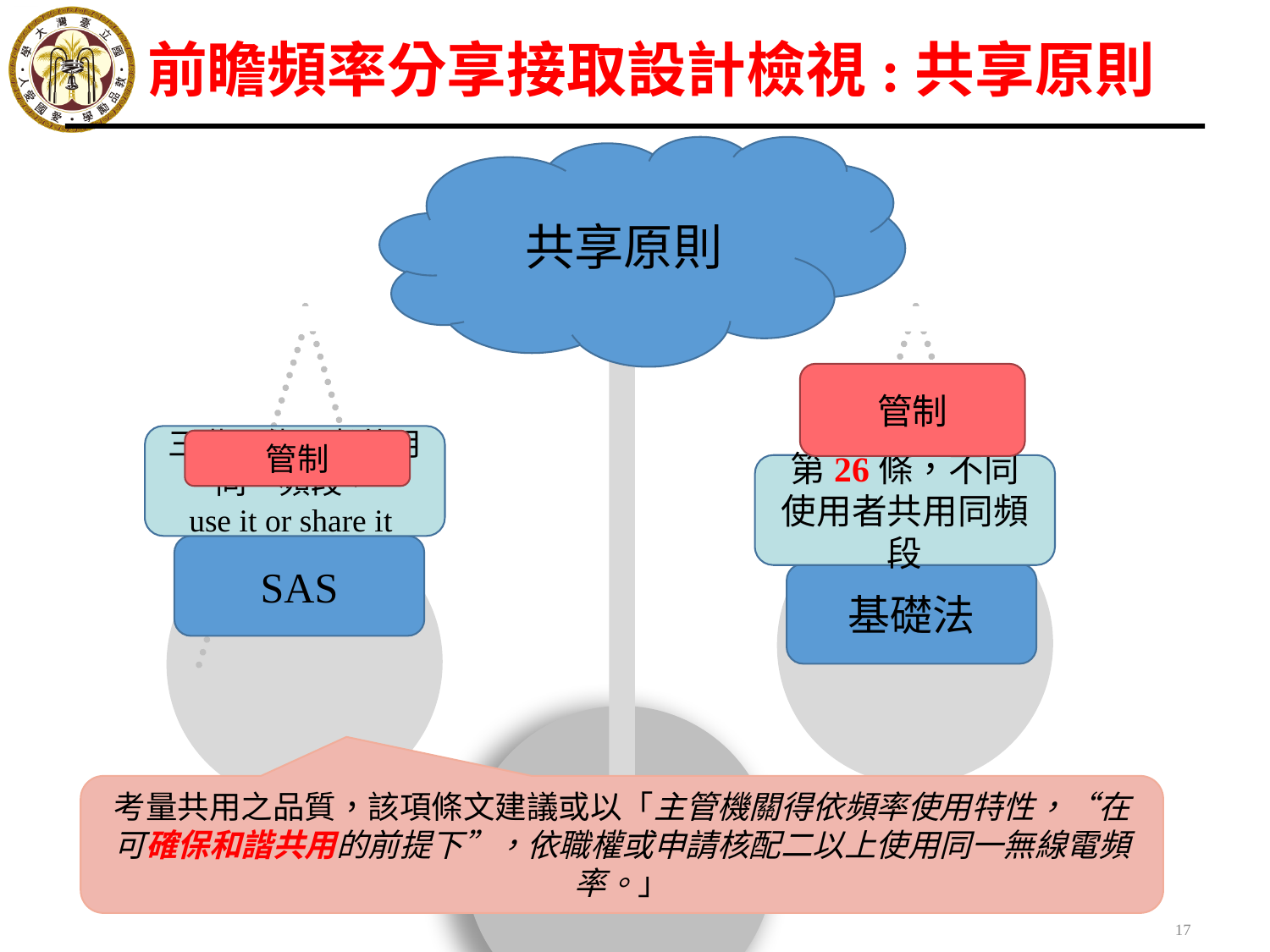

前瞻頻率分享接取設計檢視:共享原則

共享原則

管制
三階層使用者共用
同一頻段，
use it or share it
管制
第26條，不同使用者共用同頻段
SAS
基礎法

考量共用之品質，該項條文建議或以「主管機關得依頻率使用特性，“在可確保和諧共用的前提下”，依職權或申請核配二以上使用同一無線電頻率。」
17